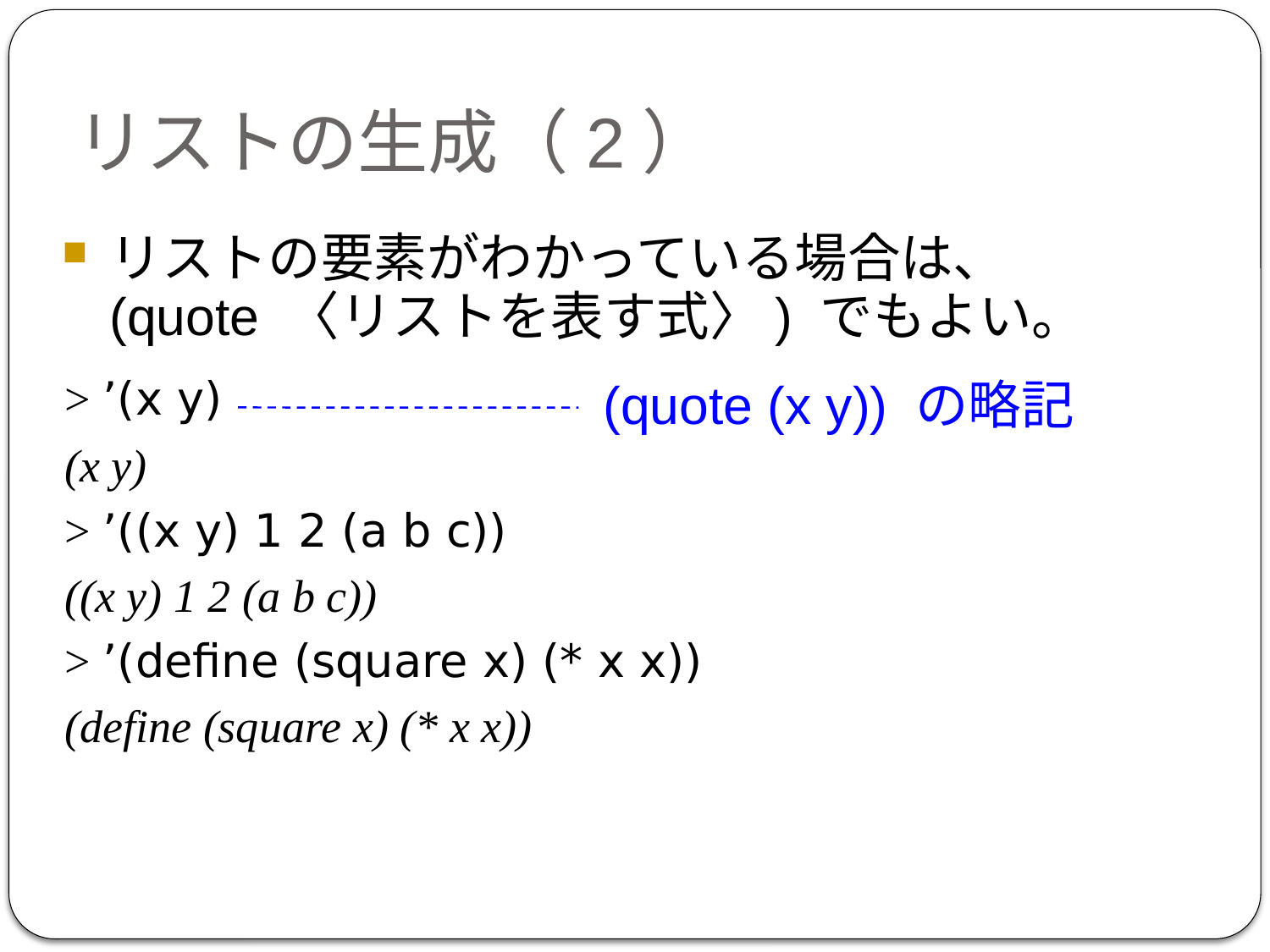

リストの生成（2）
リストの要素がわかっている場合は、             (quote 〈リストを表す式〉) でもよい。
> ’(x y)
(x y)
> ’((x y) 1 2 (a b c))
((x y) 1 2 (a b c))
> ’(define (square x) (* x x))
(define (square x) (* x x))

(quote (x y)) の略記